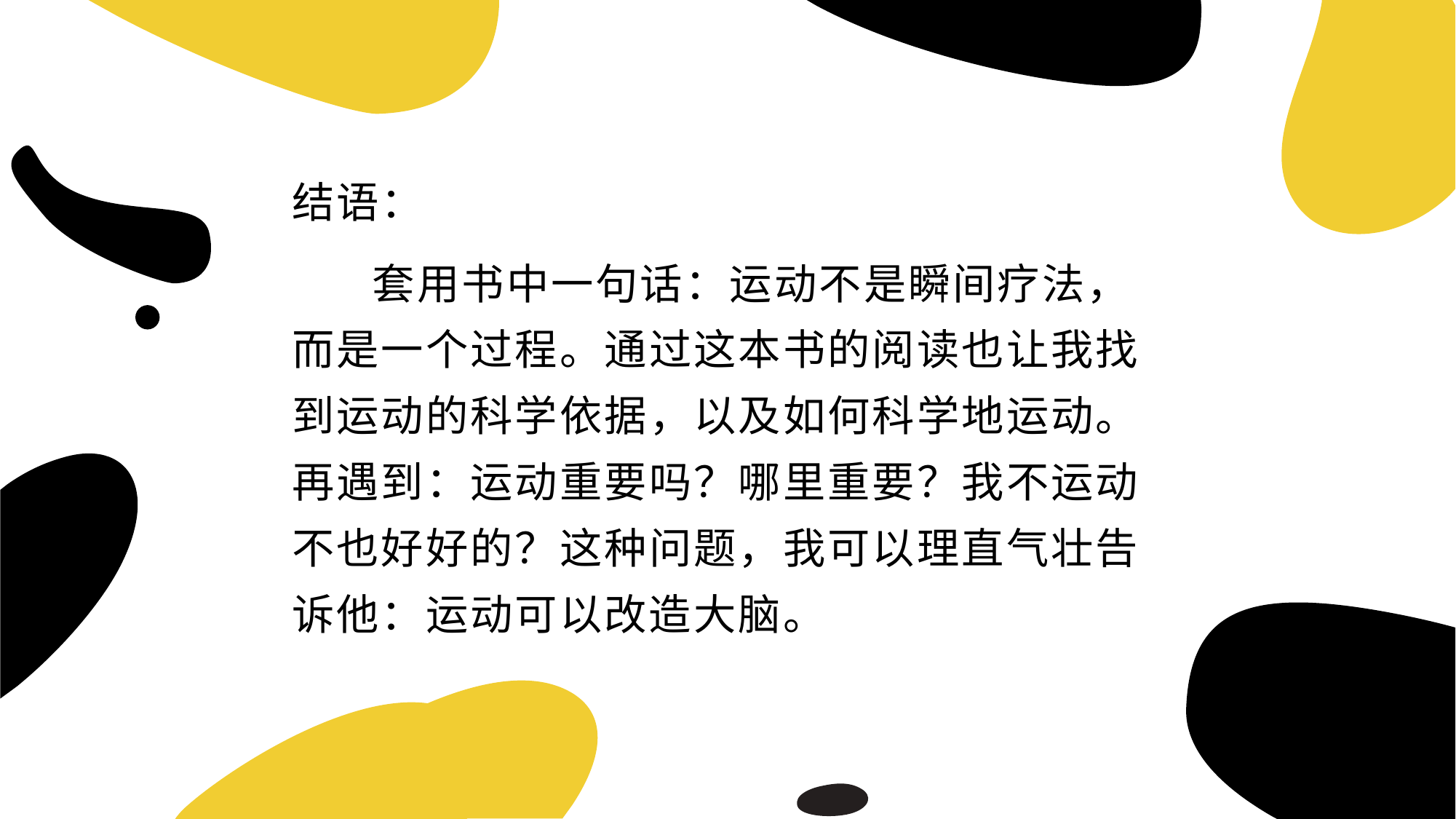

结语：
      套用书中一句话：运动不是瞬间疗法，而是一个过程。通过这本书的阅读也让我找到运动的科学依据，以及如何科学地运动。再遇到：运动重要吗？哪里重要？我不运动不也好好的？这种问题，我可以理直气壮告诉他：运动可以改造大脑。